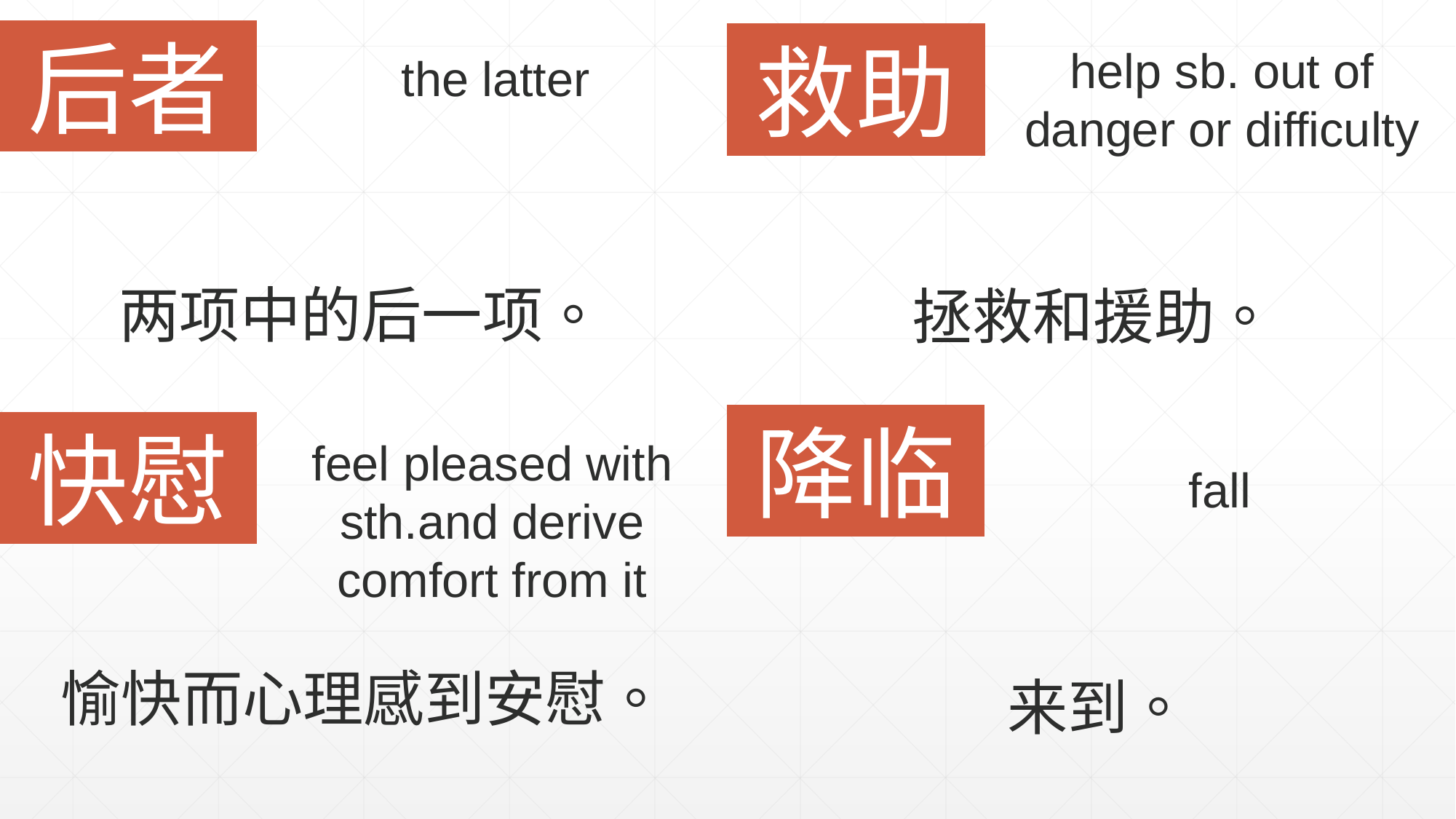

后者
救助
help sb. out of danger or difficulty
the latter
两项中的后一项。
拯救和援助。
降临
快慰
feel pleased with sth.and derive comfort from it
fall
愉快而心理感到安慰。
来到。